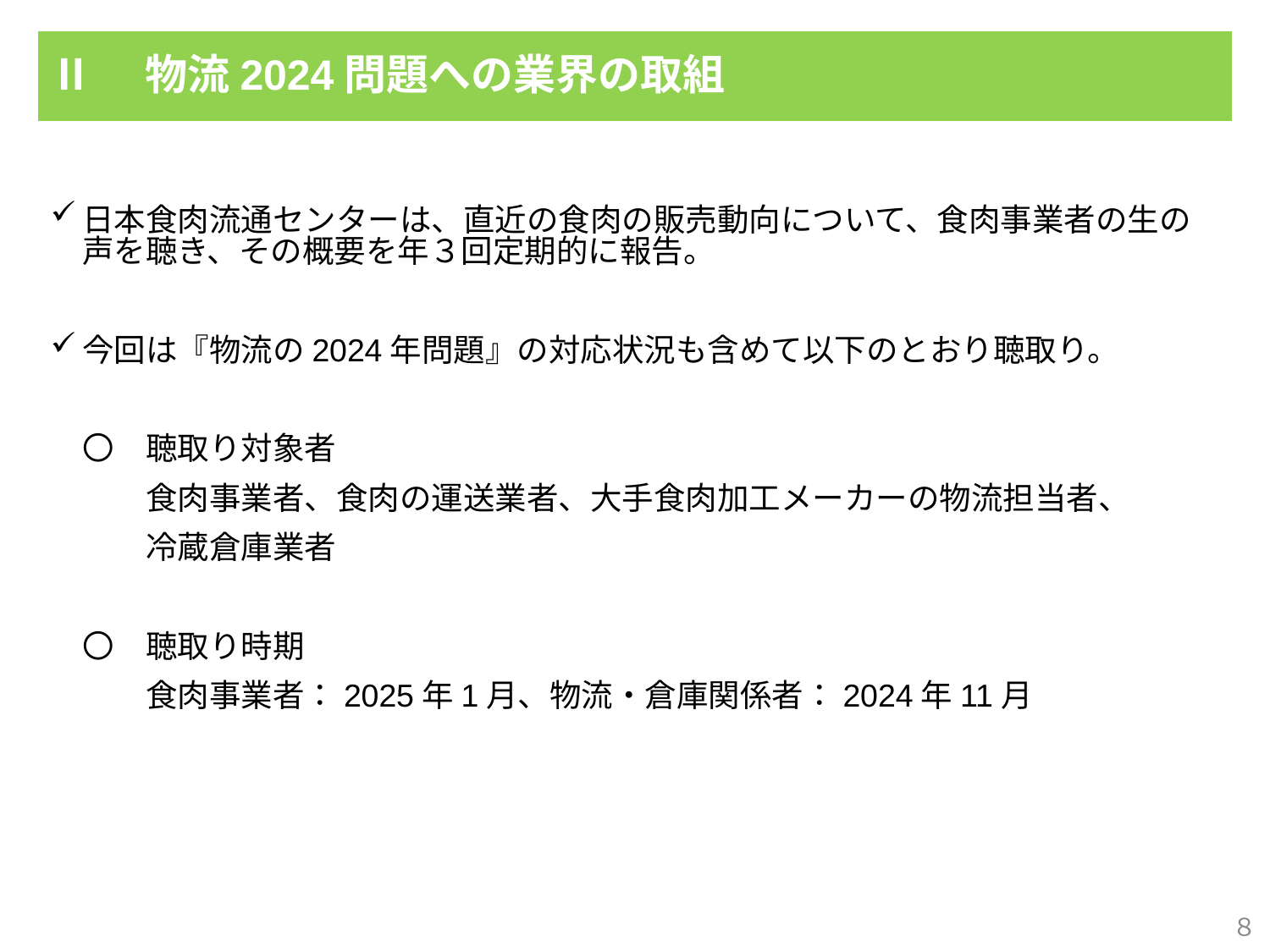

Ⅱ　物流2024問題への業界の取組
日本食肉流通センターは、直近の食肉の販売動向について、食肉事業者の生の声を聴き、その概要を年３回定期的に報告。

今回は『物流の2024年問題』の対応状況も含めて以下のとおり聴取り。

　〇　聴取り対象者
　　　食肉事業者、食肉の運送業者、大手食肉加工メーカーの物流担当者、
　　　冷蔵倉庫業者

　〇　聴取り時期
　　　食肉事業者：2025年1月、物流・倉庫関係者：2024年11月
８